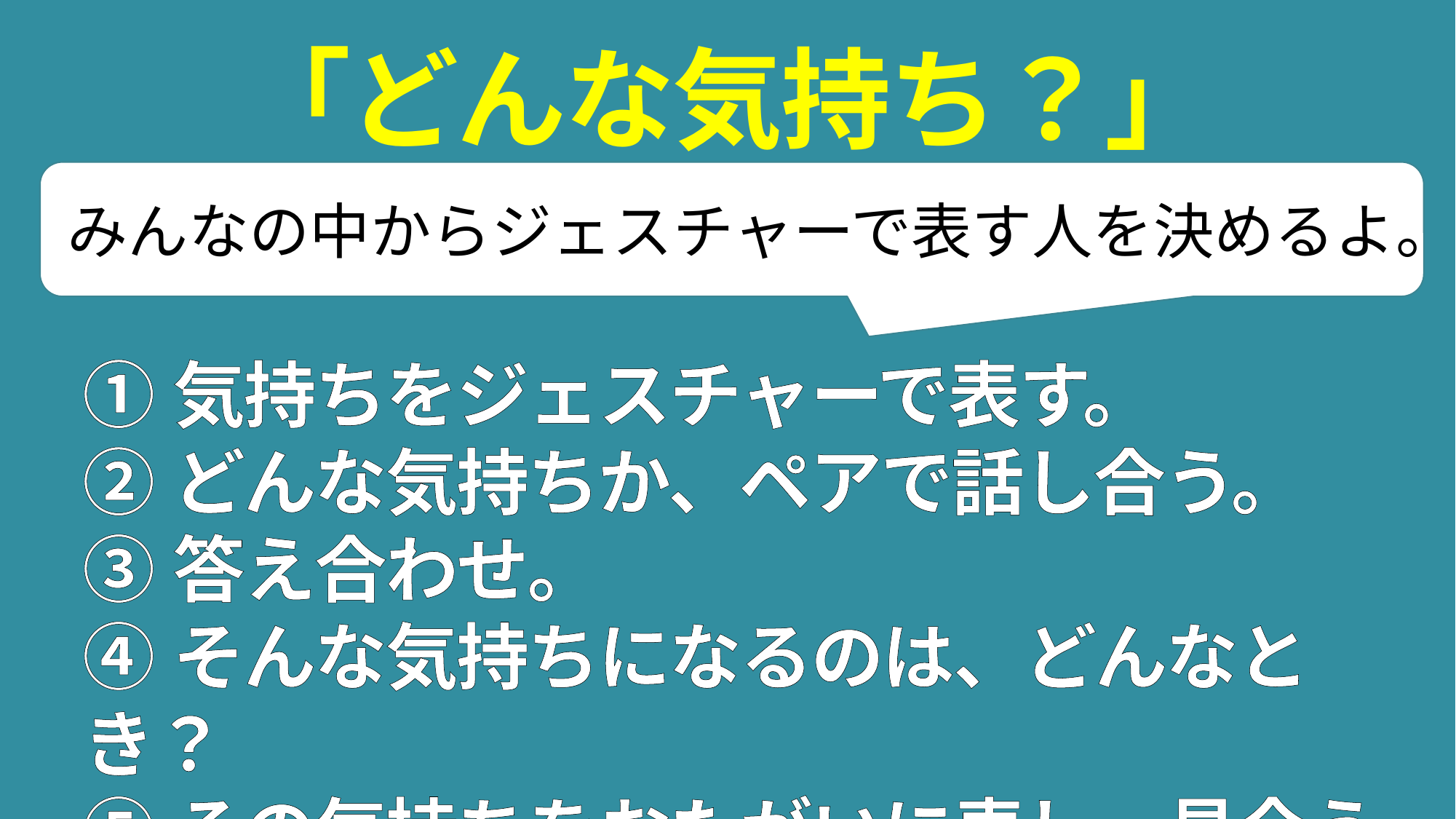

# 「どんな気持ち？」
みんなの中からジェスチャーで表す人を決めるよ。
①気持ちをジェスチャーで表す。
②どんな気持ちか、ペアで話し合う。
③答え合わせ。
④そんな気持ちになるのは、どんなとき？
⑤その気持ちをおたがいに表し、見合う。